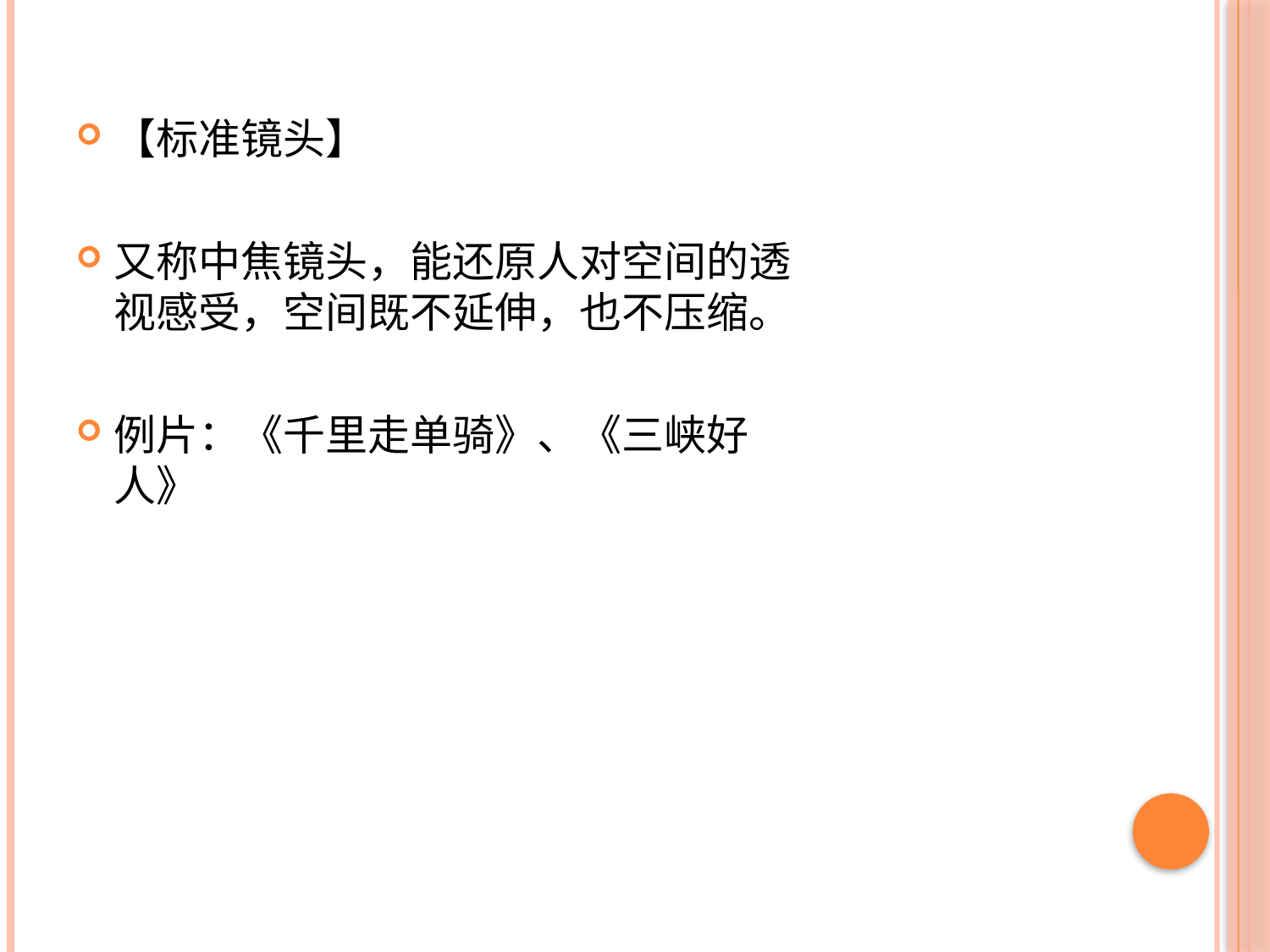

#
【标准镜头】

又称中焦镜头，能还原人对空间的透视感受，空间既不延伸，也不压缩。

例片：《千里走单骑》、《三峡好人》